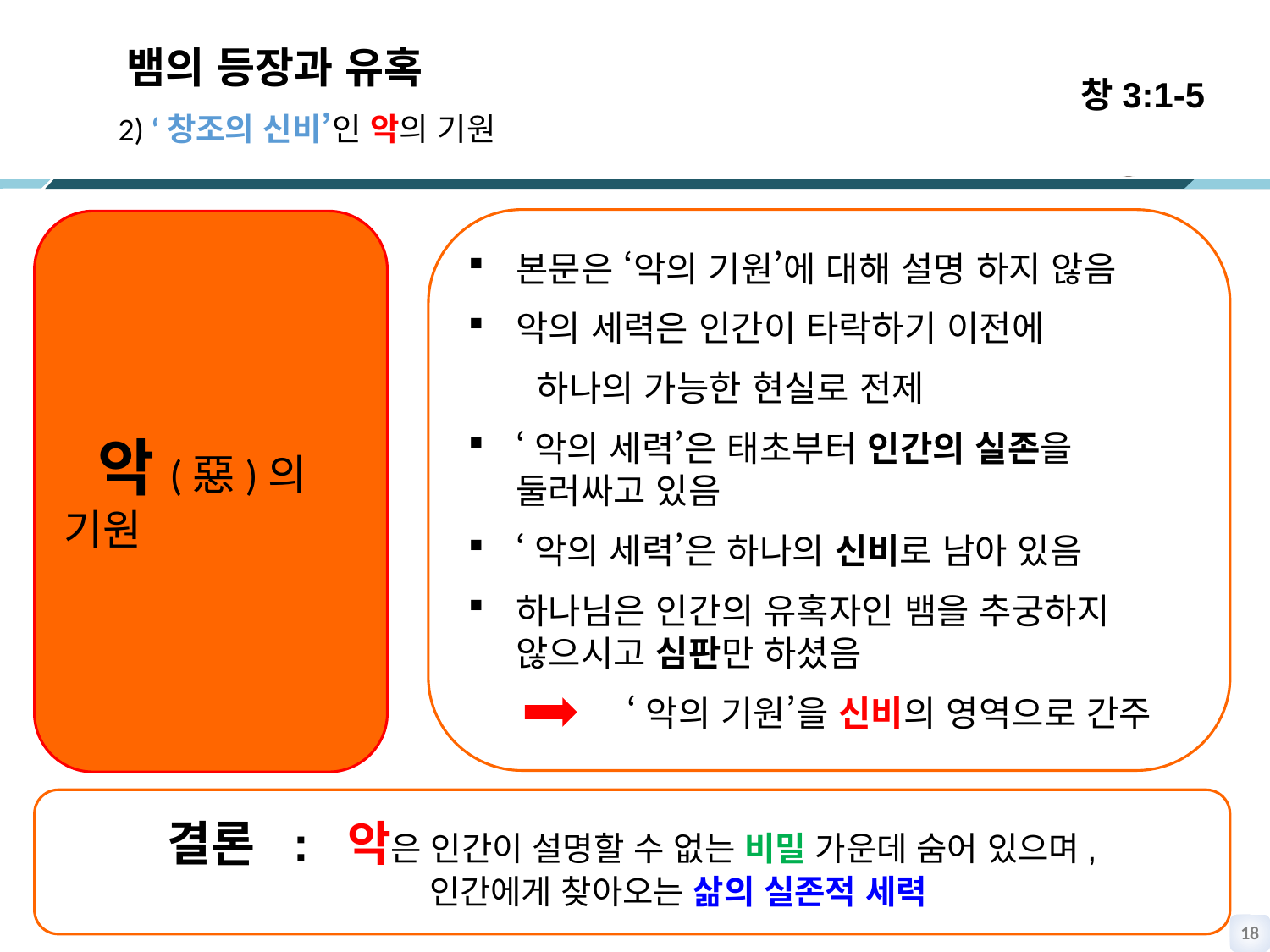

창3:1-5
뱀의 등장과 유혹
         2) ‘창조의 신비’인 악의 기원

ㅌ
본문은 ‘악의 기원’에 대해 설명 하지 않음
악의 세력은 인간이 타락하기 이전에
      하나의 가능한 현실로 전제
‘악의 세력’은 태초부터 인간의 실존을 둘러싸고 있음
‘악의 세력’은 하나의 신비로 남아 있음
하나님은 인간의 유혹자인 뱀을 추궁하지 않으시고 심판만 하셨음
                ‘악의 기원’을 신비의 영역으로 간주
  악(惡)의 기원

결론  :  악은 인간이 설명할 수 없는 비밀 가운데 숨어 있으며,
         인간에게 찾아오는 삶의 실존적 세력
18